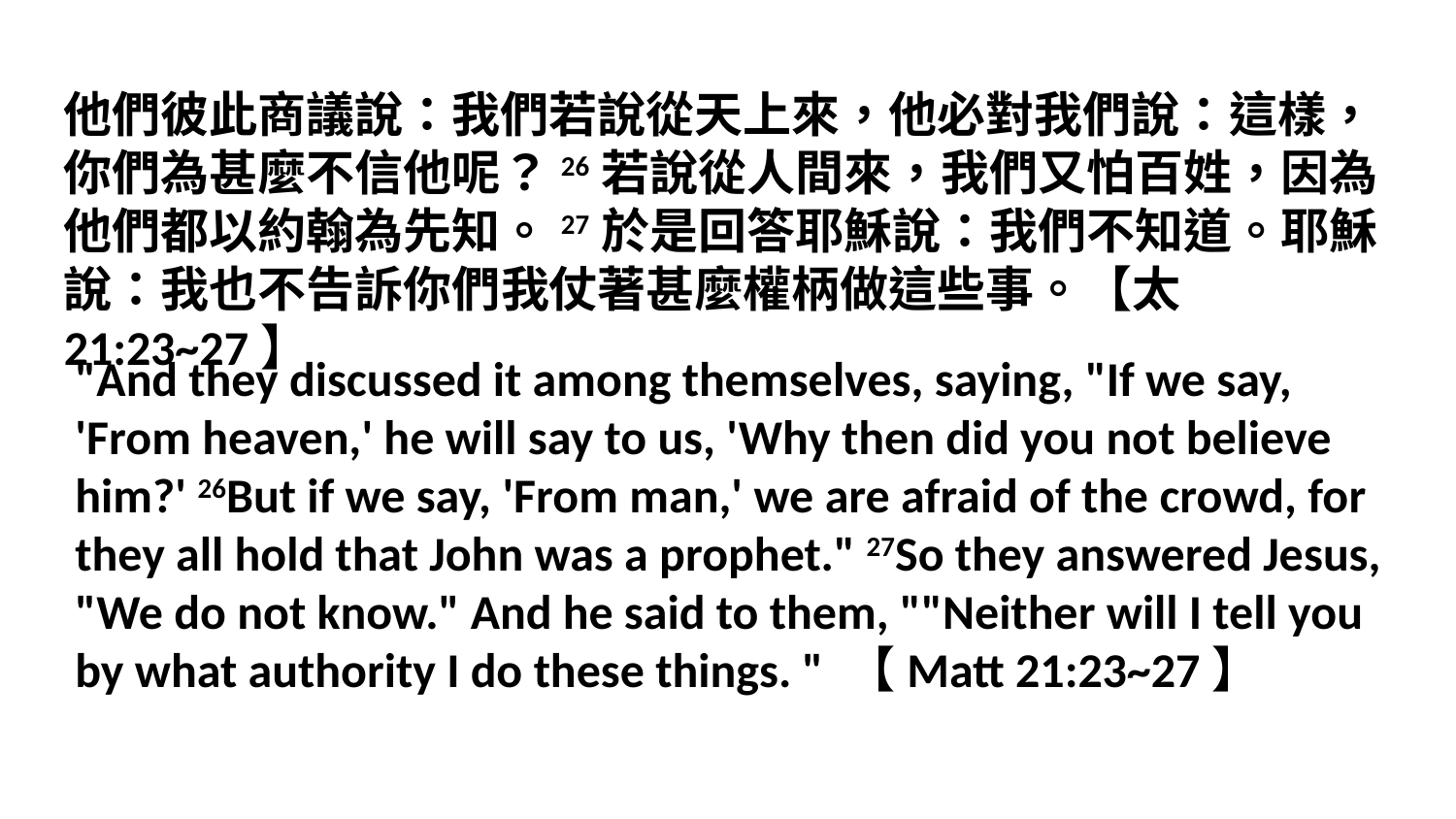

他們彼此商議說：我們若說從天上來，他必對我們說：這樣，你們為甚麼不信他呢？26若說從人間來，我們又怕百姓，因為他們都以約翰為先知。27於是回答耶穌說：我們不知道。耶穌說：我也不告訴你們我仗著甚麼權柄做這些事。【太 21:23~27】
"And they discussed it among themselves, saying, "If we say, 'From heaven,' he will say to us, 'Why then did you not believe him?' 26But if we say, 'From man,' we are afraid of the crowd, for they all hold that John was a prophet." 27So they answered Jesus, "We do not know." And he said to them, ""Neither will I tell you by what authority I do these things. " 【Matt 21:23~27】